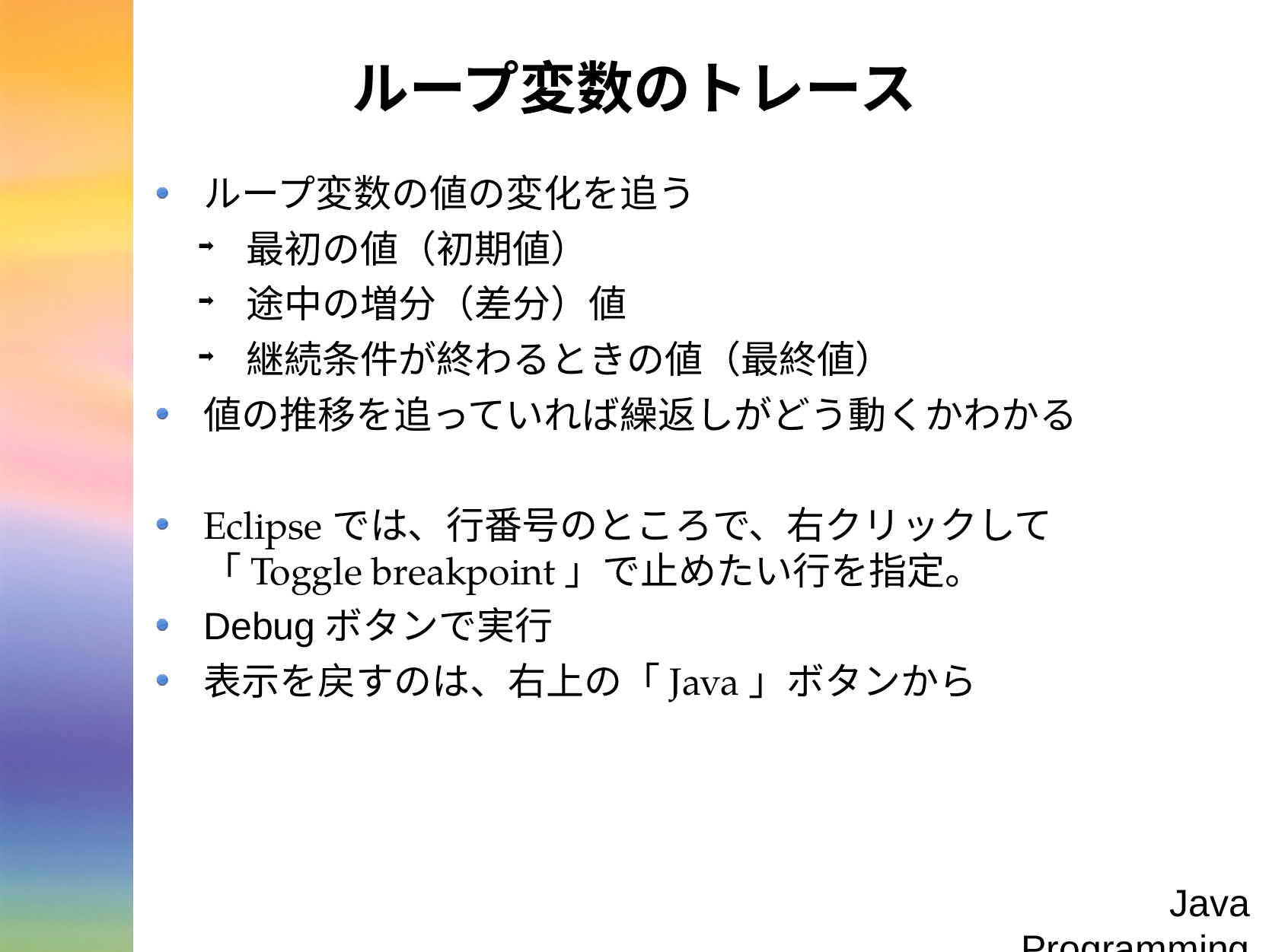

# ループ変数のトレース
ループ変数の値の変化を追う
最初の値（初期値）
途中の増分（差分）値
継続条件が終わるときの値（最終値）
値の推移を追っていれば繰返しがどう動くかわかる

Eclipseでは、行番号のところで、右クリックして「Toggle breakpoint」で止めたい行を指定。
Debugボタンで実行
表示を戻すのは、右上の「Java」ボタンから